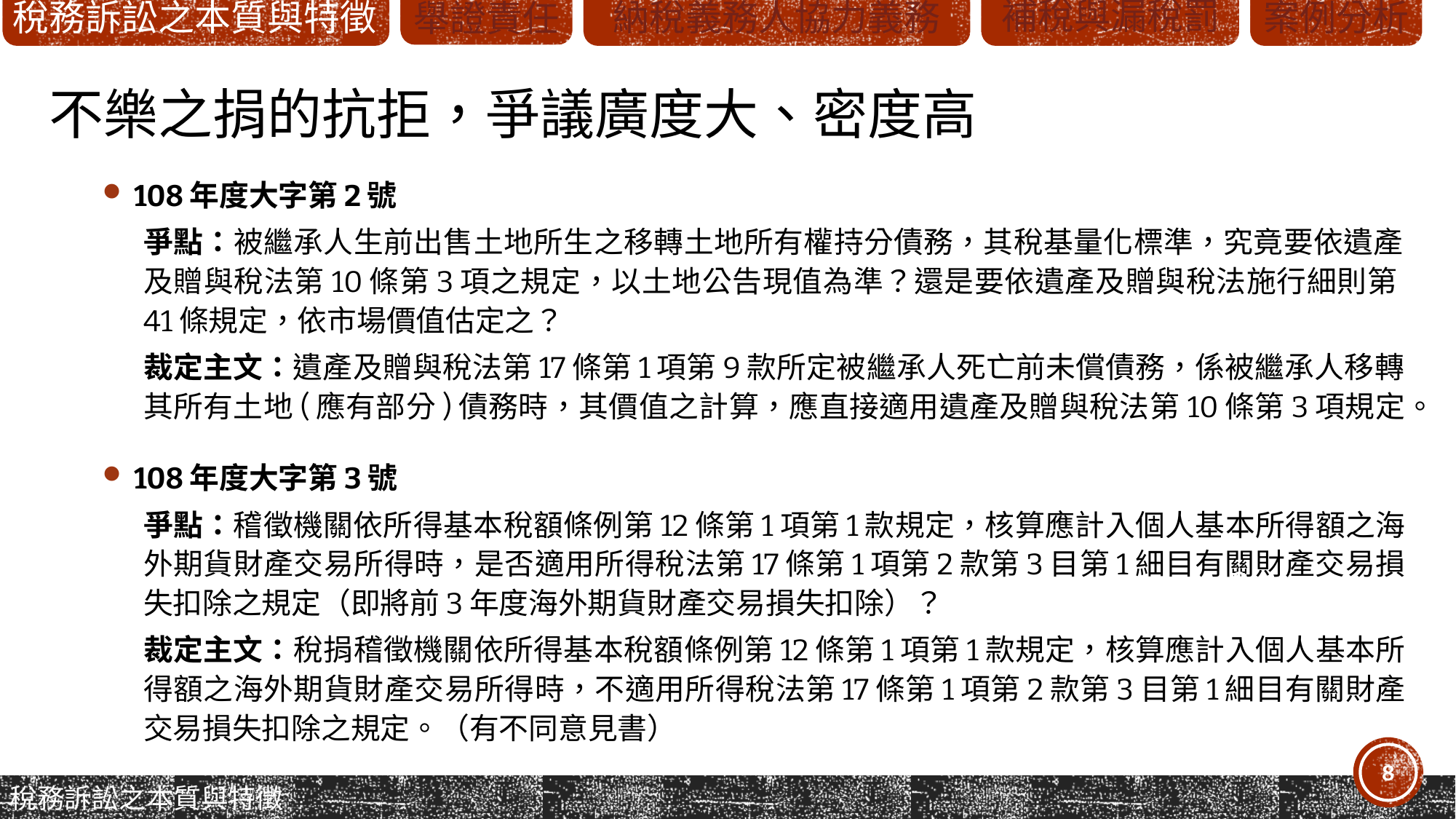

# 不樂之捐的抗拒，爭議廣度大、密度高

108年度大字第2號
爭點：被繼承人生前出售土地所生之移轉土地所有權持分債務，其稅基量化標準，究竟要依遺產及贈與稅法第10條第3項之規定，以土地公告現值為準？還是要依遺產及贈與稅法施行細則第41條規定，依市場價值估定之？
裁定主文：遺產及贈與稅法第17條第1項第9款所定被繼承人死亡前未償債務，係被繼承人移轉其所有土地(應有部分)債務時，其價值之計算，應直接適用遺產及贈與稅法第10條第3項規定。

108年度大字第3號
爭點：稽徵機關依所得基本稅額條例第12條第1項第1款規定，核算應計入個人基本所得額之海外期貨財產交易所得時，是否適用所得稅法第17條第1項第2款第3目第1細目有關財產交易損失扣除之規定（即將前3年度海外期貨財產交易損失扣除）？
裁定主文：稅捐稽徵機關依所得基本稅額條例第12條第1項第1款規定，核算應計入個人基本所得額之海外期貨財產交易所得時，不適用所得稅法第17條第1項第2款第3目第1細目有關財產交易損失扣除之規定。（有不同意見書）

8